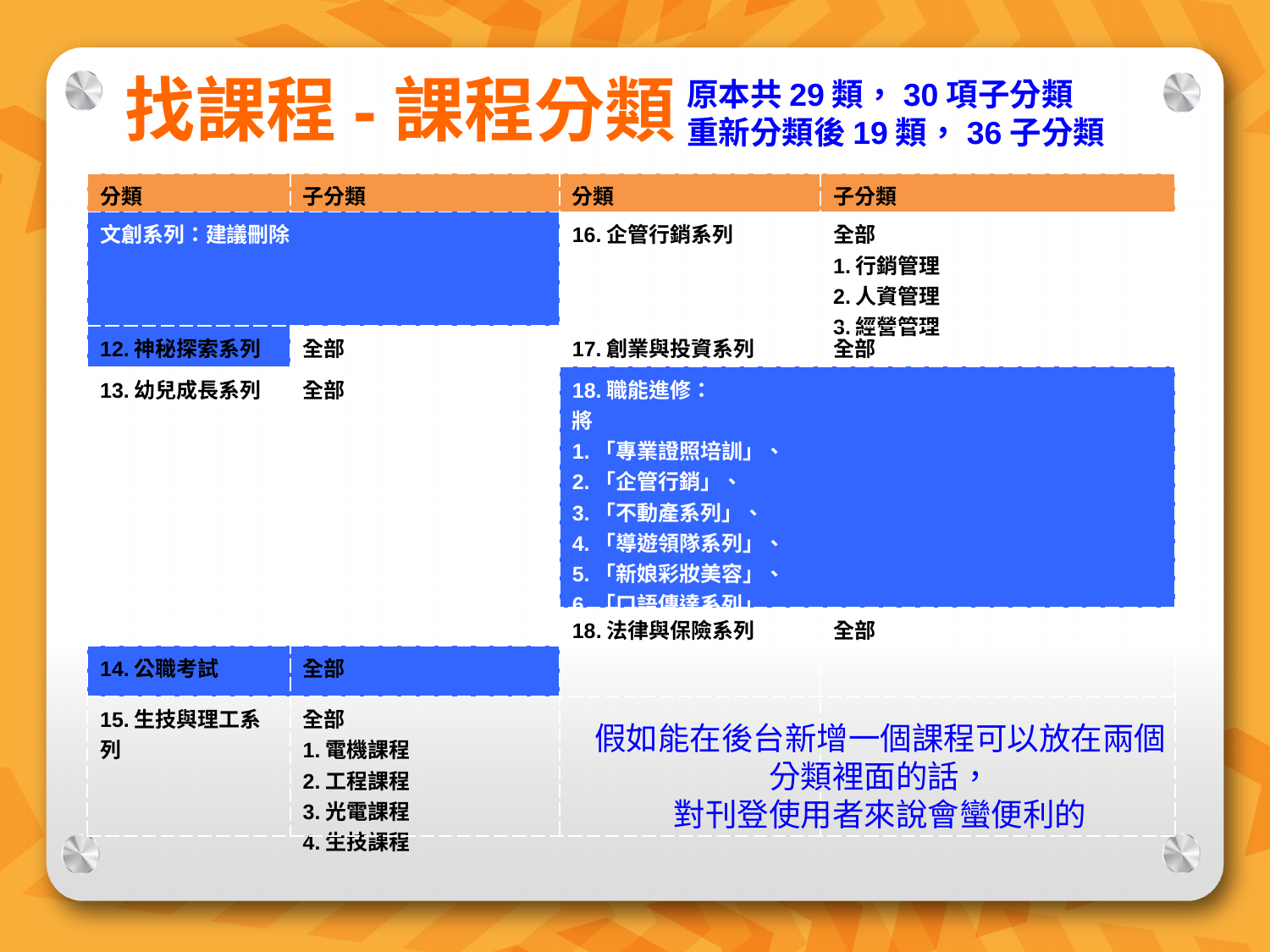

找課程-課程分類
原本共29類，30項子分類
重新分類後19類，36子分類
| 分類 | 子分類 | 分類 | 子分類 |
| --- | --- | --- | --- |
| 文創系列：建議刪除 |  | 16.企管行銷系列 | 全部 1.行銷管理 2.人資管理 3.經營管理 |
| 12.神秘探索系列 | 全部 | 17.創業與投資系列 | 全部 |
| 13.幼兒成長系列 | 全部 | 18.職能進修： 將 1.「專業證照培訓」、 2.「企管行銷」、 3.「不動產系列」、 4.「導遊領隊系列」、 5.「新娘彩妝美容」、 6.「口語傳達系列」 分入子分類 |  |
| 15.升學系列 | 全部 | 18.法律與保險系列 | 全部 |
| 14.公職考試 | 全部 |  |  |
| 15.生技與理工系列 | 全部 1.電機課程 2.工程課程 3.光電課程 4.生技課程 |  |  |
假如能在後台新增一個課程可以放在兩個分類裡面的話，
對刊登使用者來說會蠻便利的